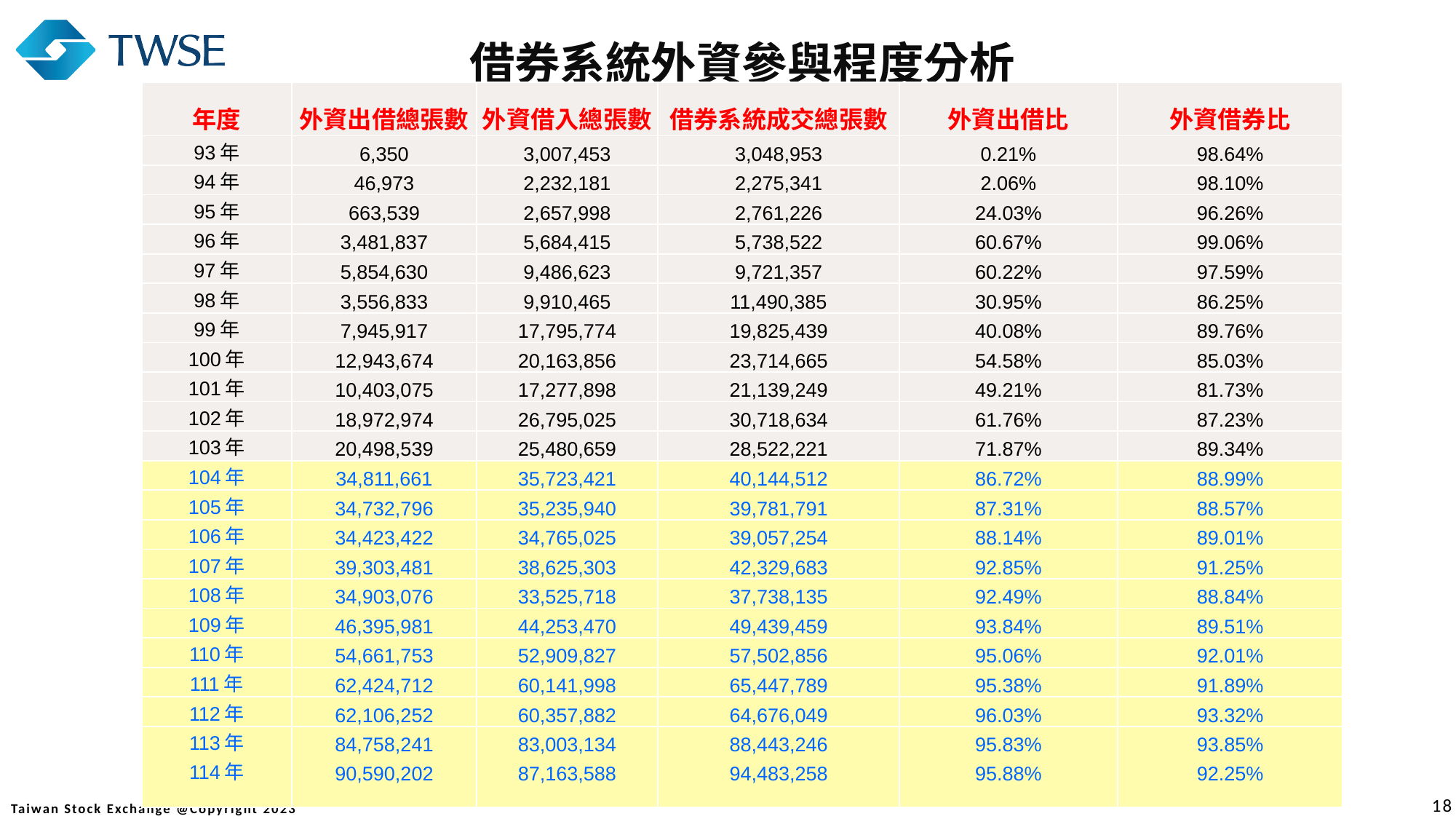

借券系統外資參與程度分析
| 年度 | 外資出借總張數 | 外資借入總張數 | 借券系統成交總張數 | 外資出借比 | 外資借券比 |
| --- | --- | --- | --- | --- | --- |
| 93年 | 6,350 | 3,007,453 | 3,048,953 | 0.21% | 98.64% |
| 94年 | 46,973 | 2,232,181 | 2,275,341 | 2.06% | 98.10% |
| 95年 | 663,539 | 2,657,998 | 2,761,226 | 24.03% | 96.26% |
| 96年 | 3,481,837 | 5,684,415 | 5,738,522 | 60.67% | 99.06% |
| 97年 | 5,854,630 | 9,486,623 | 9,721,357 | 60.22% | 97.59% |
| 98年 | 3,556,833 | 9,910,465 | 11,490,385 | 30.95% | 86.25% |
| 99年 | 7,945,917 | 17,795,774 | 19,825,439 | 40.08% | 89.76% |
| 100年 | 12,943,674 | 20,163,856 | 23,714,665 | 54.58% | 85.03% |
| 101年 | 10,403,075 | 17,277,898 | 21,139,249 | 49.21% | 81.73% |
| 102年 | 18,972,974 | 26,795,025 | 30,718,634 | 61.76% | 87.23% |
| 103年 | 20,498,539 | 25,480,659 | 28,522,221 | 71.87% | 89.34% |
| 104年 | 34,811,661 | 35,723,421 | 40,144,512 | 86.72% | 88.99% |
| 105年 | 34,732,796 | 35,235,940 | 39,781,791 | 87.31% | 88.57% |
| 106年 | 34,423,422 | 34,765,025 | 39,057,254 | 88.14% | 89.01% |
| 107年 | 39,303,481 | 38,625,303 | 42,329,683 | 92.85% | 91.25% |
| 108年 | 34,903,076 | 33,525,718 | 37,738,135 | 92.49% | 88.84% |
| 109年 | 46,395,981 | 44,253,470 | 49,439,459 | 93.84% | 89.51% |
| 110年 | 54,661,753 | 52,909,827 | 57,502,856 | 95.06% | 92.01% |
| 111年 | 62,424,712 | 60,141,998 | 65,447,789 | 95.38% | 91.89% |
| 112年 | 62,106,252 | 60,357,882 | 64,676,049 | 96.03% | 93.32% |
| 113年 114年 | 84,758,241 90,590,202 | 83,003,134 87,163,588 | 88,443,246 94,483,258 | 95.83% 95.88% | 93.85% 92.25% |
18